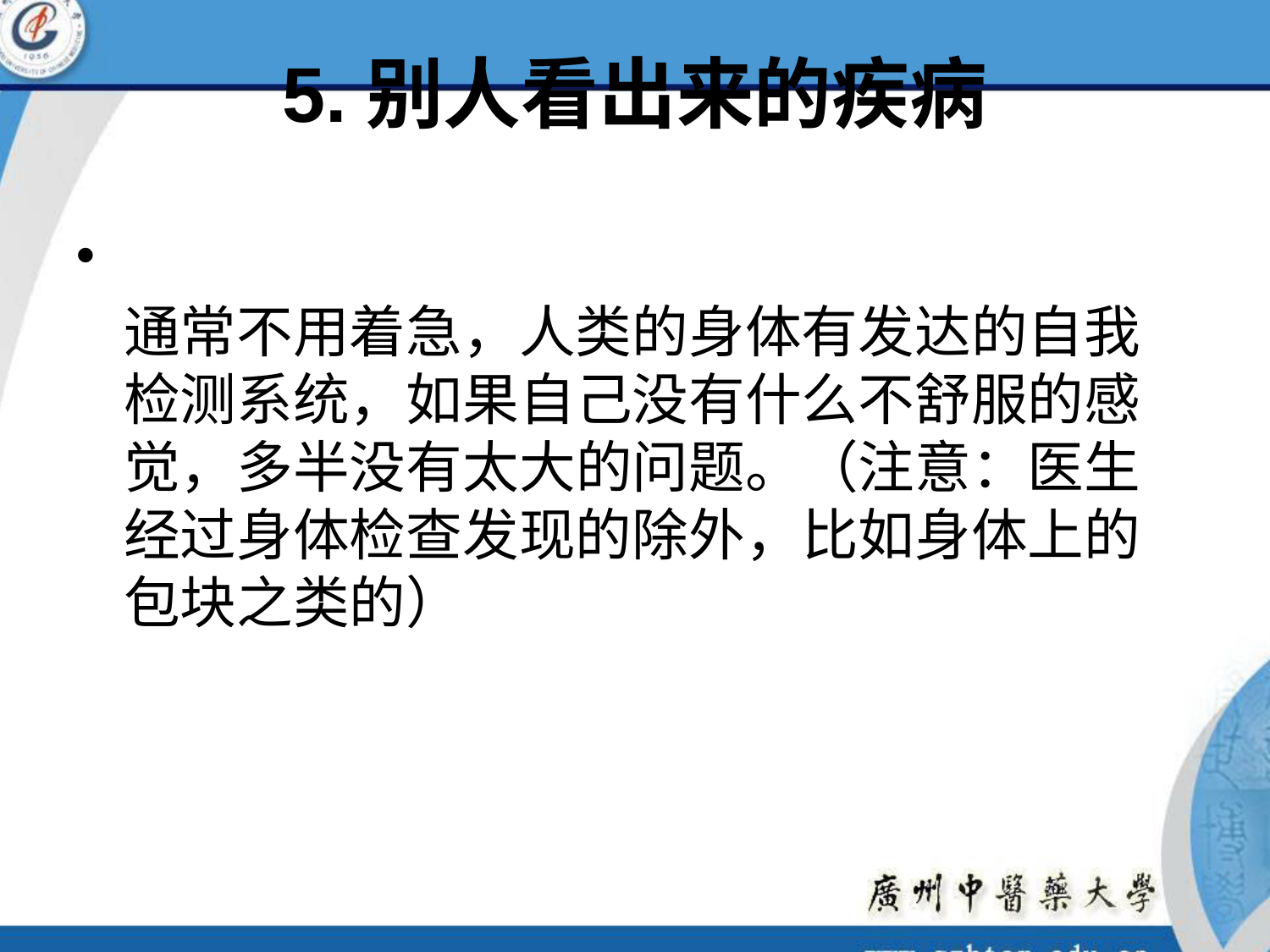

# 5.别人看出来的疾病
通常不用着急，人类的身体有发达的自我检测系统，如果自己没有什么不舒服的感觉，多半没有太大的问题。（注意：医生经过身体检查发现的除外，比如身体上的包块之类的）